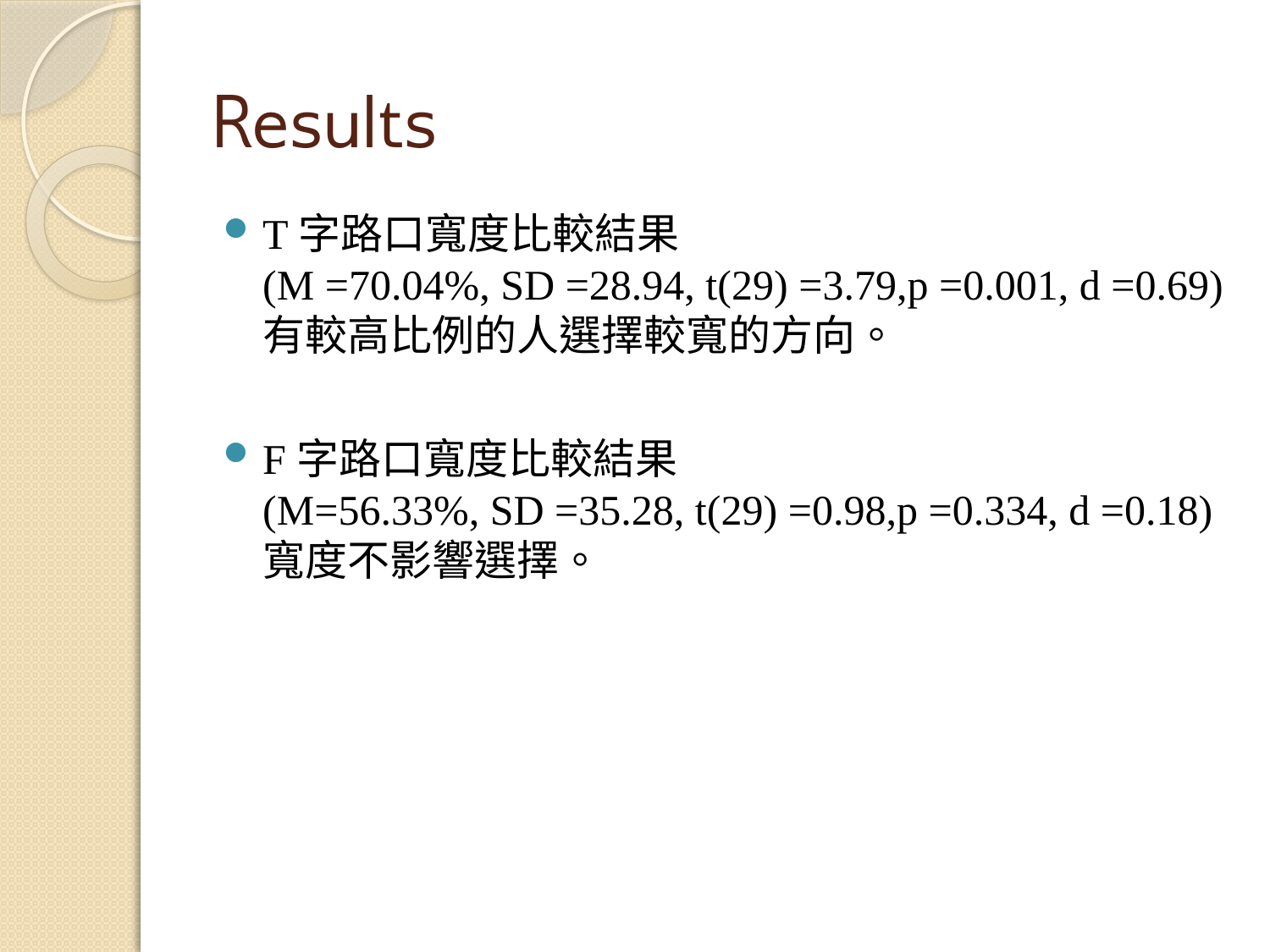

# Results
T字路口寬度比較結果                                                         (M =70.04%, SD =28.94, t(29) =3.79,p =0.001, d =0.69)有較高比例的人選擇較寬的方向。

F字路口寬度比較結果                                                     (M=56.33%, SD =35.28, t(29) =0.98,p =0.334, d =0.18)寬度不影響選擇。